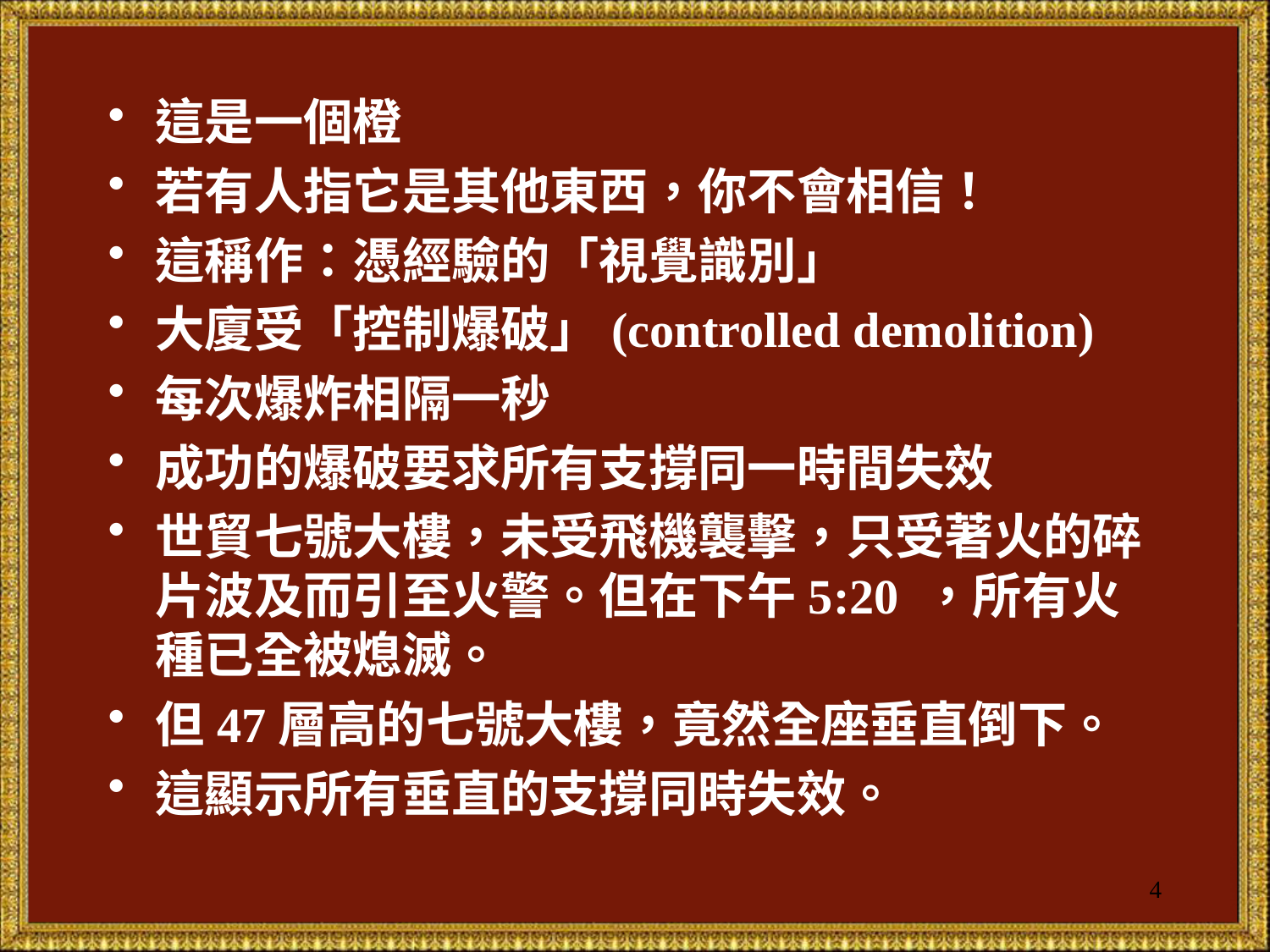

# 這是一個橙
若有人指它是其他東西，你不會相信！
這稱作：憑經驗的「視覺識別」
大廈受「控制爆破」(controlled demolition)
每次爆炸相隔一秒
成功的爆破要求所有支撐同一時間失效
世貿七號大樓，未受飛機襲擊，只受著火的碎片波及而引至火警。但在下午5:20 ，所有火種已全被熄滅。
但47層高的七號大樓，竟然全座垂直倒下。
這顯示所有垂直的支撐同時失效。
4